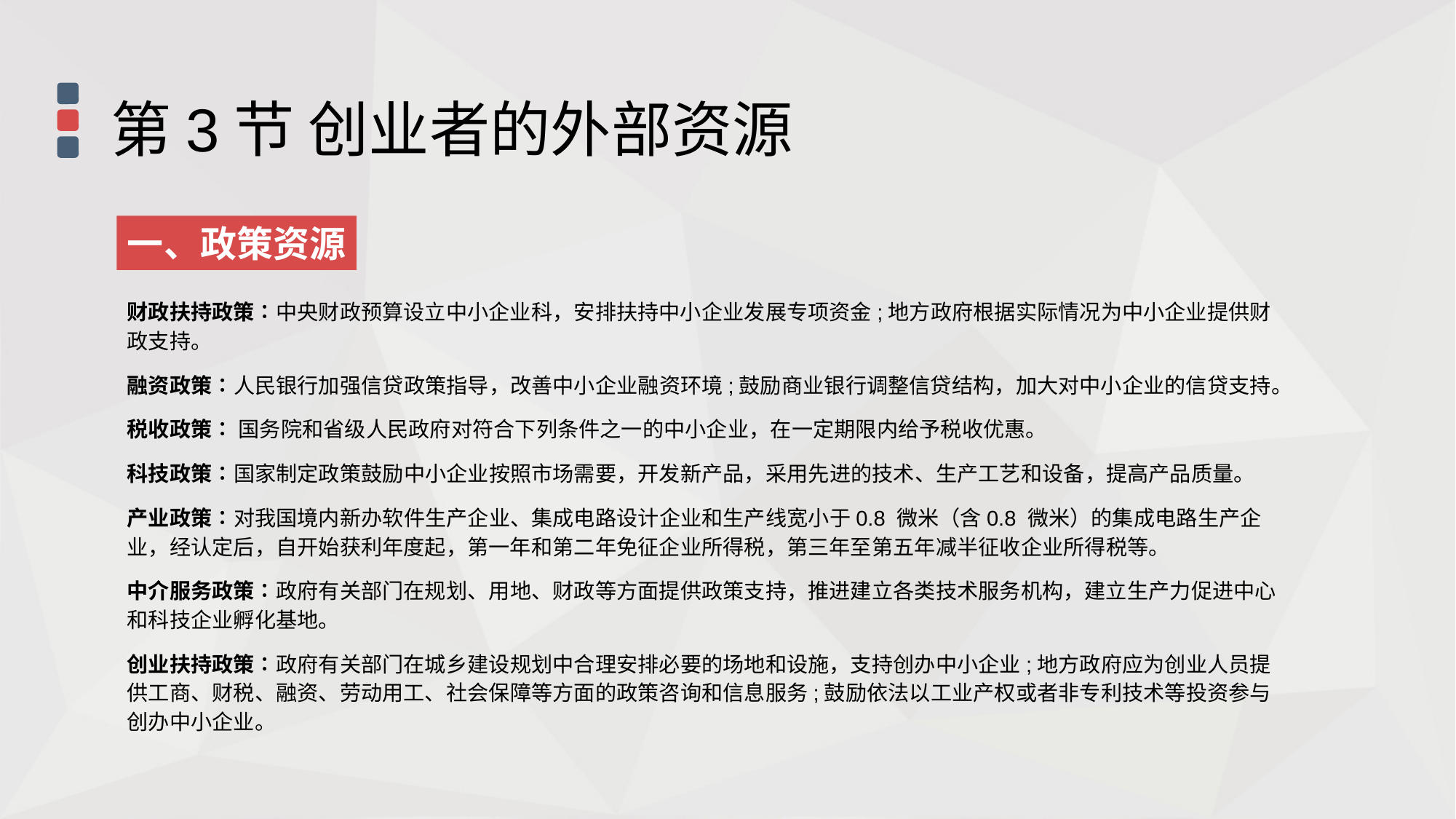

第3节 创业者的外部资源
一、政策资源
财政扶持政策∶中央财政预算设立中小企业科，安排扶持中小企业发展专项资金;地方政府根据实际情况为中小企业提供财政支持。
融资政策∶人民银行加强信贷政策指导，改善中小企业融资环境;鼓励商业银行调整信贷结构，加大对中小企业的信贷支持。
税收政策∶ 国务院和省级人民政府对符合下列条件之一的中小企业，在一定期限内给予税收优惠。
科技政策∶国家制定政策鼓励中小企业按照市场需要，开发新产品，采用先进的技术、生产工艺和设备，提高产品质量。
产业政策∶对我国境内新办软件生产企业、集成电路设计企业和生产线宽小于0.8 微米（含0.8 微米）的集成电路生产企业，经认定后，自开始获利年度起，第一年和第二年免征企业所得税，第三年至第五年减半征收企业所得税等。
中介服务政策∶政府有关部门在规划、用地、财政等方面提供政策支持，推进建立各类技术服务机构，建立生产力促进中心和科技企业孵化基地。
创业扶持政策∶政府有关部门在城乡建设规划中合理安排必要的场地和设施，支持创办中小企业;地方政府应为创业人员提供工商、财税、融资、劳动用工、社会保障等方面的政策咨询和信息服务;鼓励依法以工业产权或者非专利技术等投资参与创办中小企业。